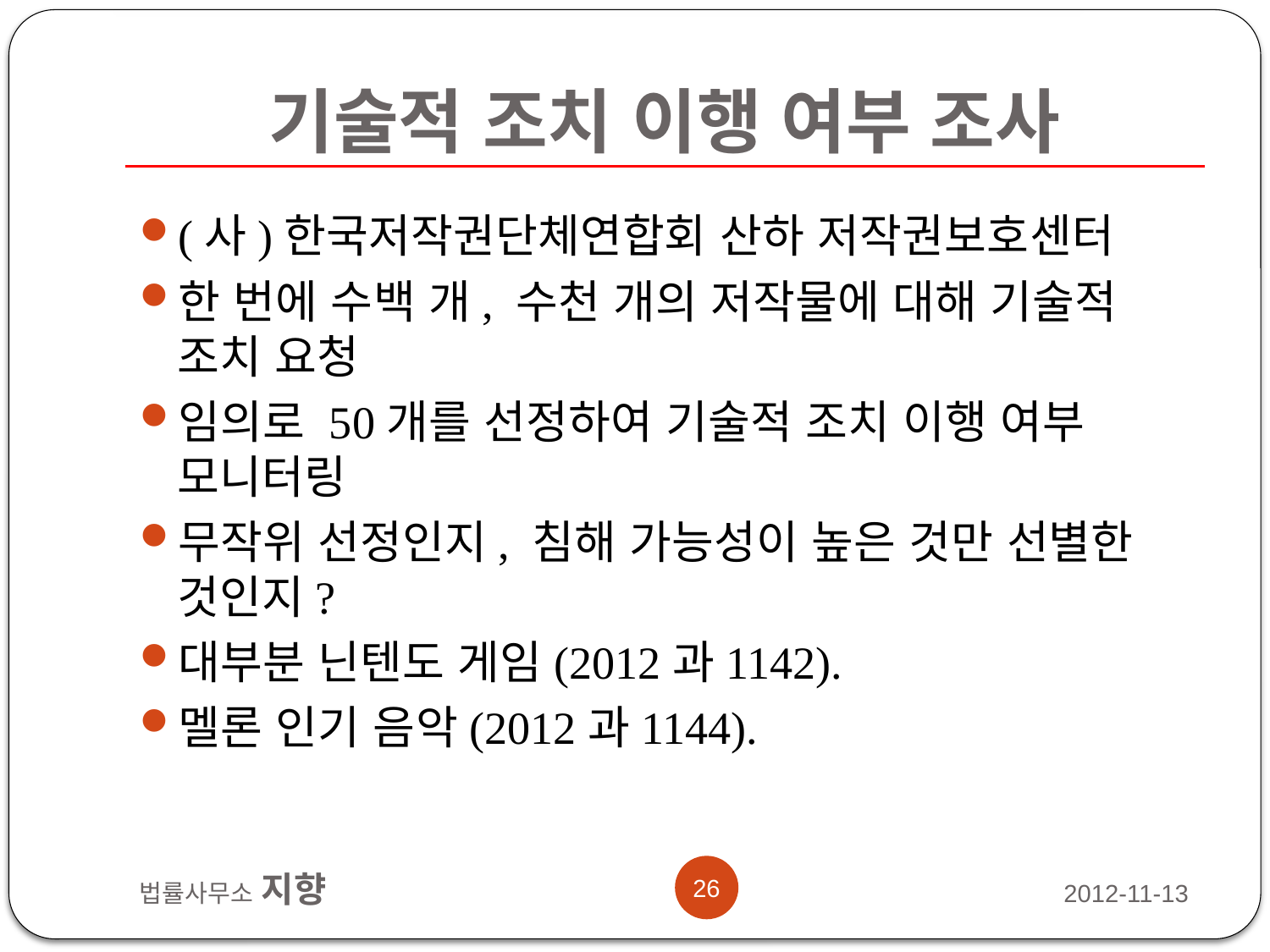

# 기술적 조치 이행 여부 조사
(사)한국저작권단체연합회 산하 저작권보호센터
한 번에 수백 개, 수천 개의 저작물에 대해 기술적 조치 요청
임의로 50개를 선정하여 기술적 조치 이행 여부 모니터링
무작위 선정인지, 침해 가능성이 높은 것만 선별한 것인지?
대부분 닌텐도 게임(2012과1142).
멜론 인기 음악(2012과1144).
26
법률사무소 지향
2012-11-13